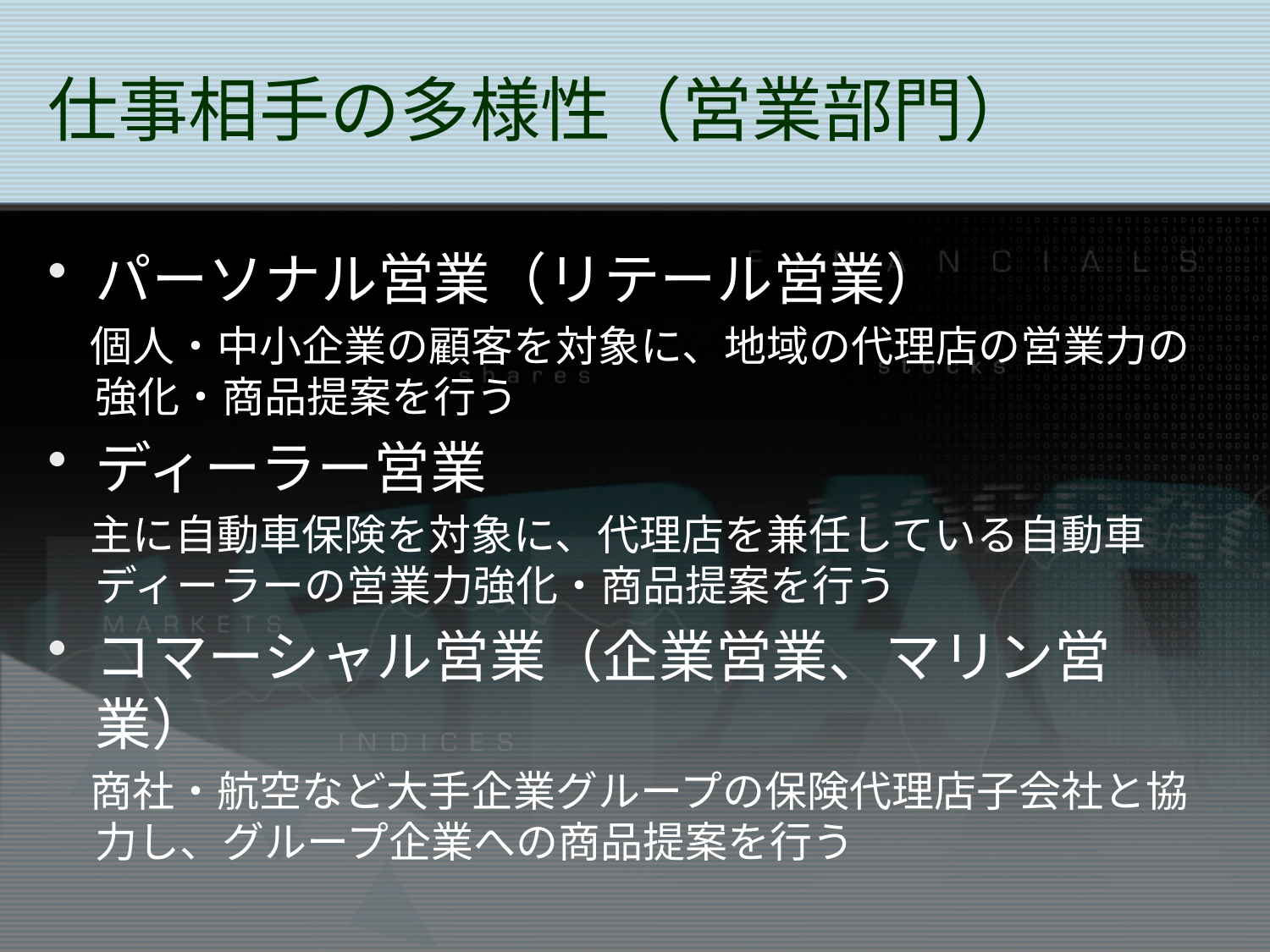

# 仕事相手の多様性（営業部門）
パーソナル営業（リテール営業）
　個人・中小企業の顧客を対象に、地域の代理店の営業力の強化・商品提案を行う
ディーラー営業
　主に自動車保険を対象に、代理店を兼任している自動車ディーラーの営業力強化・商品提案を行う
コマーシャル営業（企業営業、マリン営業）
　商社・航空など大手企業グループの保険代理店子会社と協力し、グループ企業への商品提案を行う